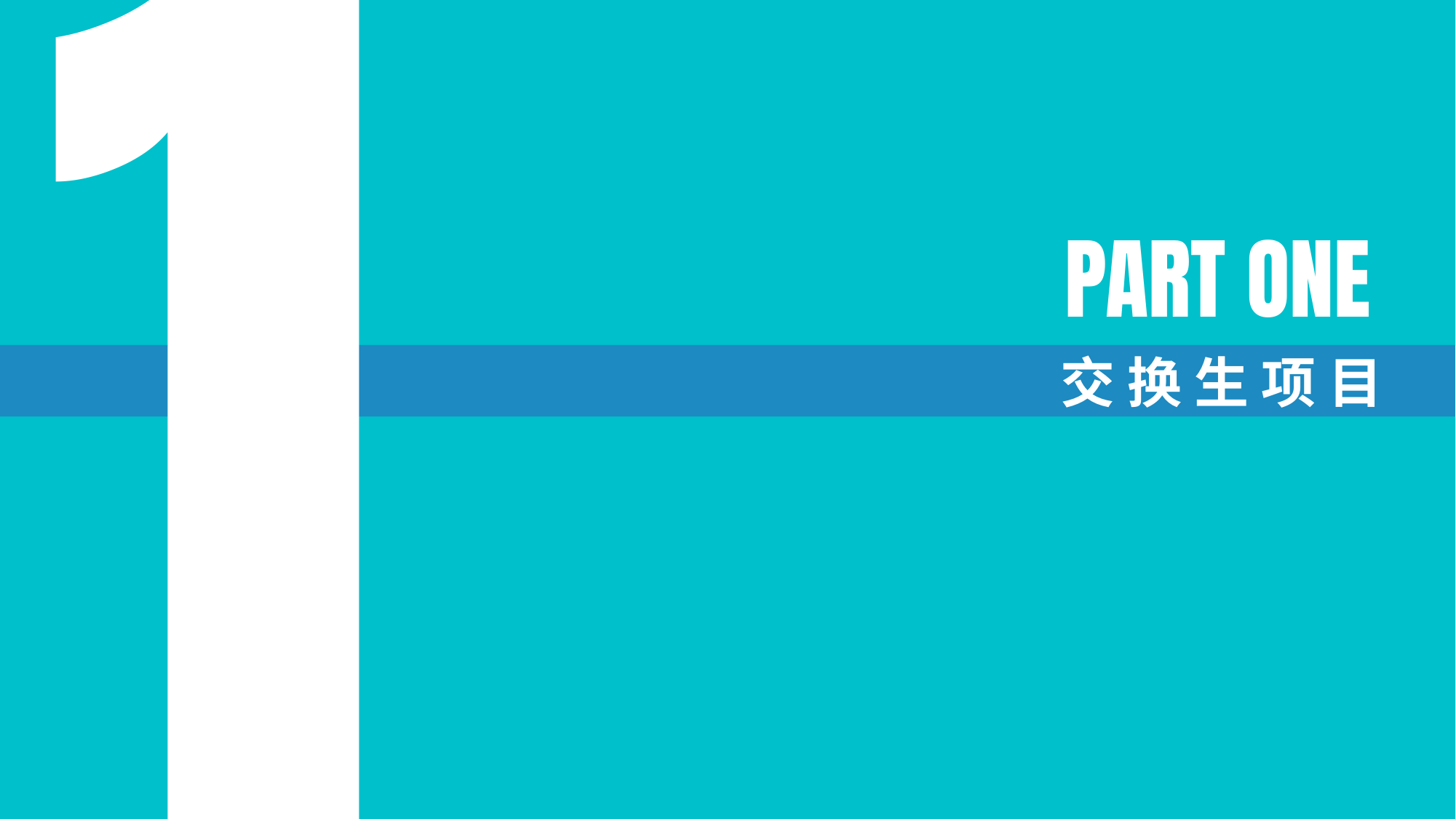

1
PART ONE
交 换 生 项 目